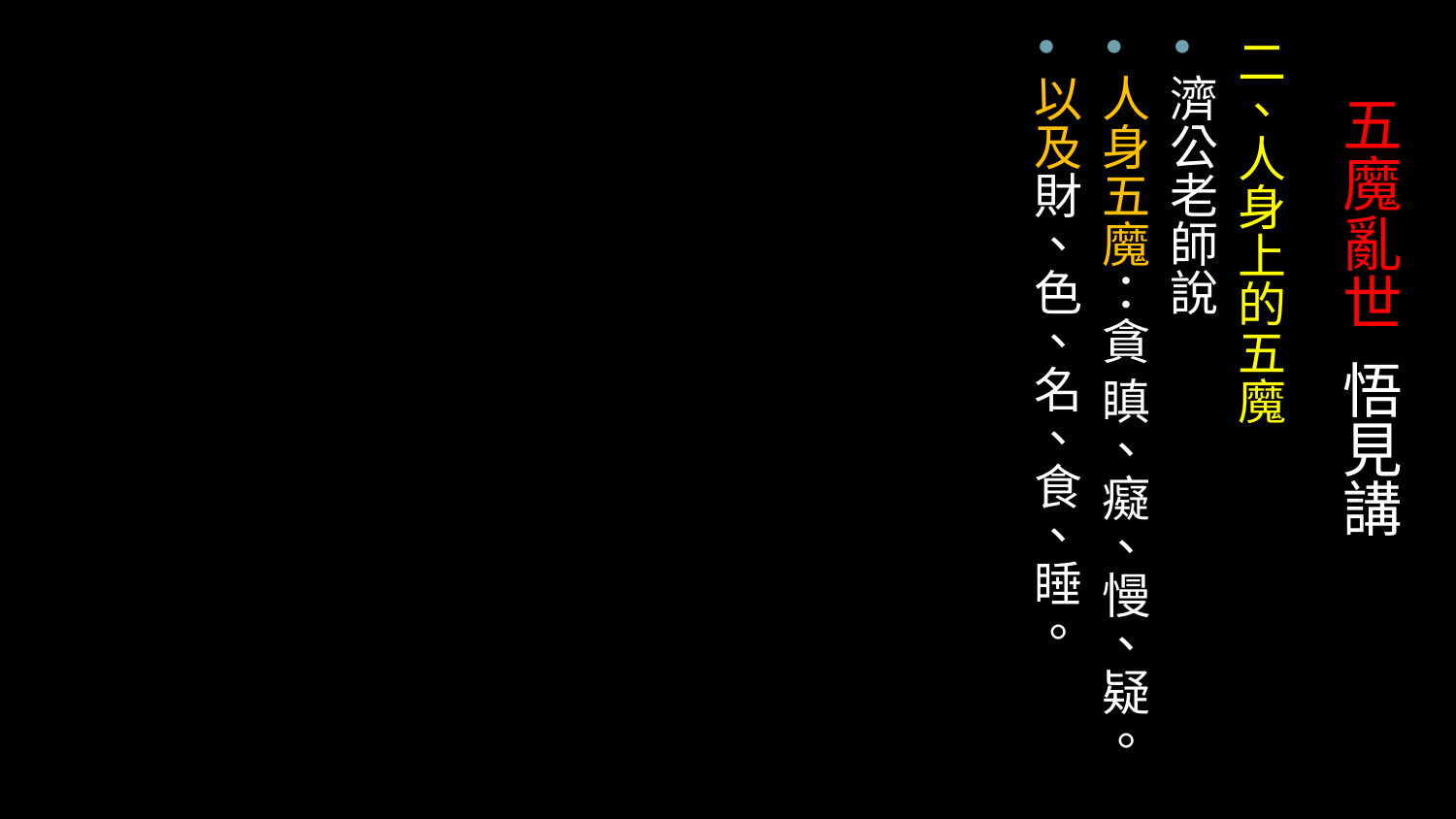

二、人身上的五魔
濟公老師說
人身五魔：貪 瞋、癡、慢、疑。
以及財、色、名、食、睡。

# 五魔亂世  悟見講